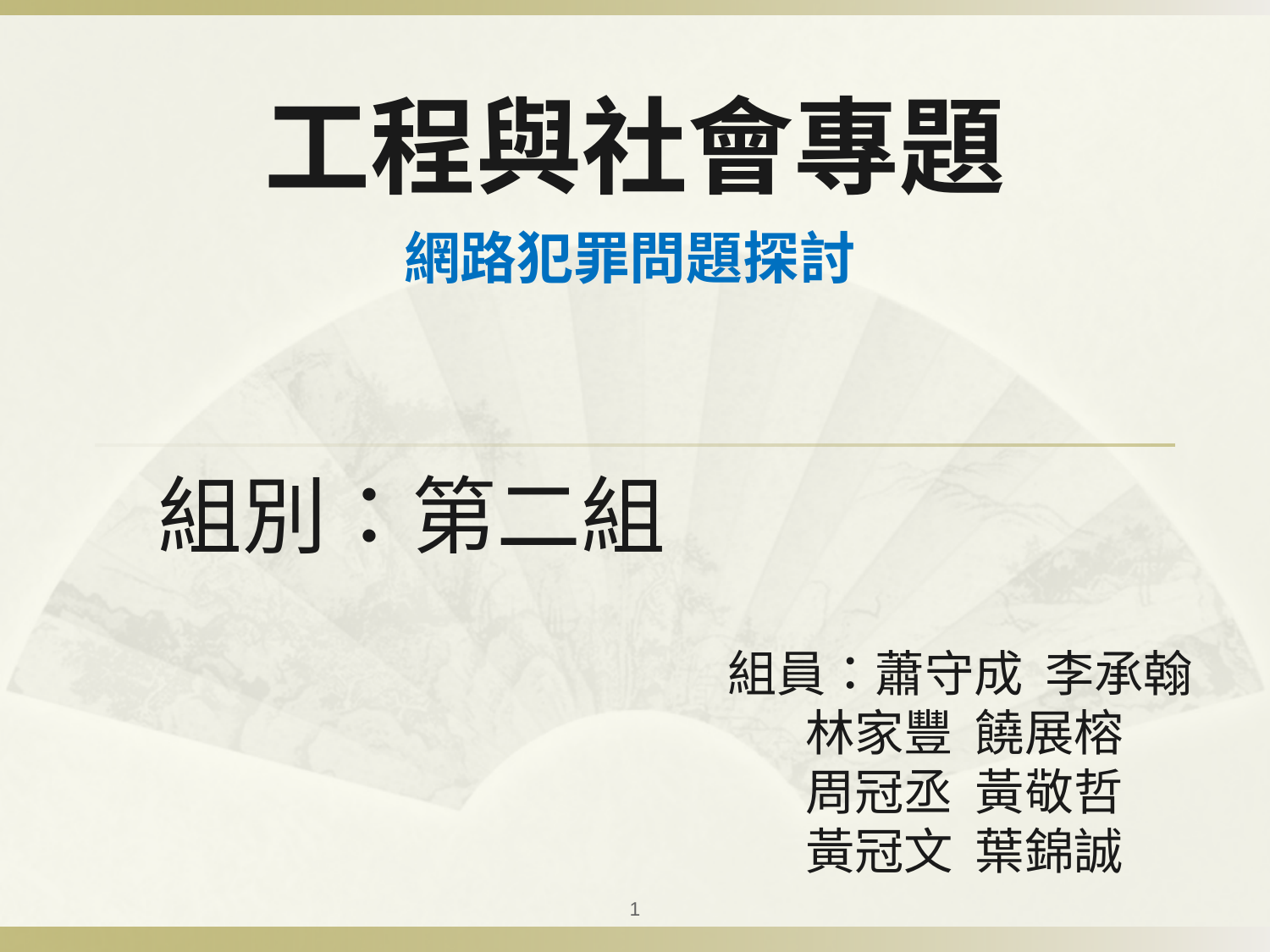

# 工程與社會專題
網路犯罪問題探討
組別：第二組

組員：蕭守成  李承翰
      林家豐  饒展榕
      周冠丞  黃敬哲
      黃冠文  葉錦誠
1